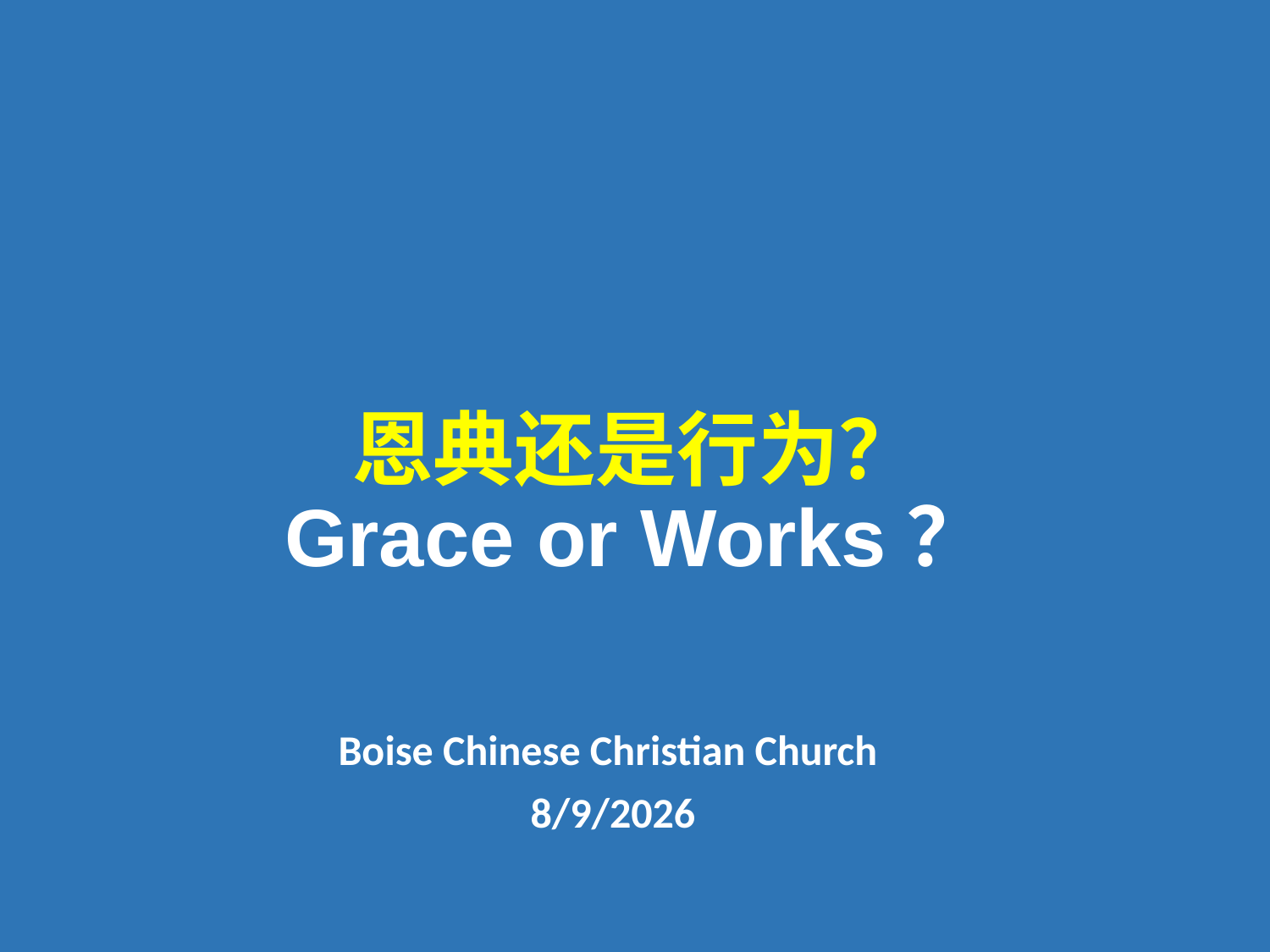

# 恩典还是行为？ Grace or Works？
Boise Chinese Christian Church
8/9/2026